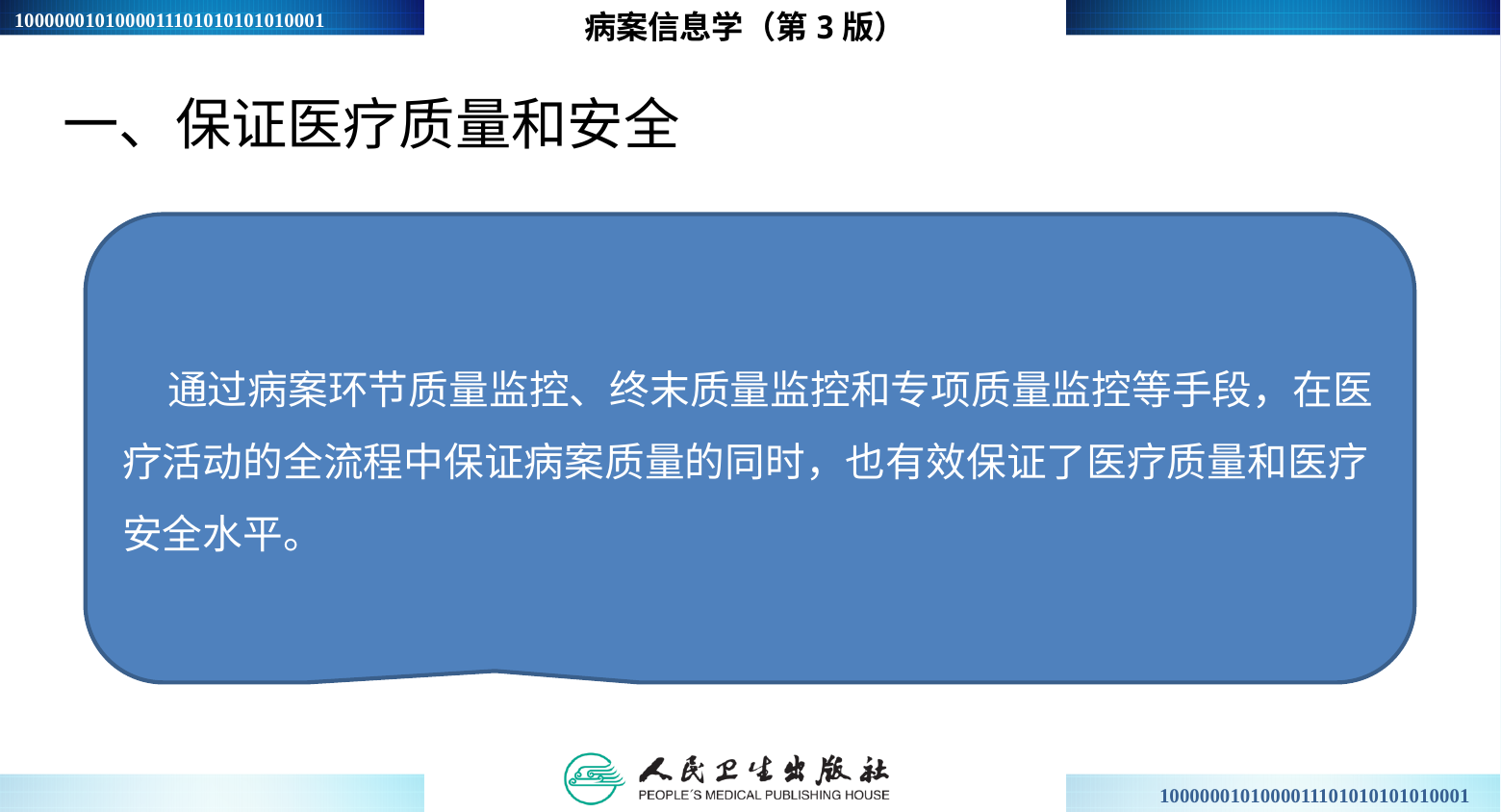

病案信息学（第3版）
一、保证医疗质量和安全
    通过病案环节质量监控、终末质量监控和专项质量监控等手段，在医疗活动的全流程中保证病案质量的同时，也有效保证了医疗质量和医疗安全水平。